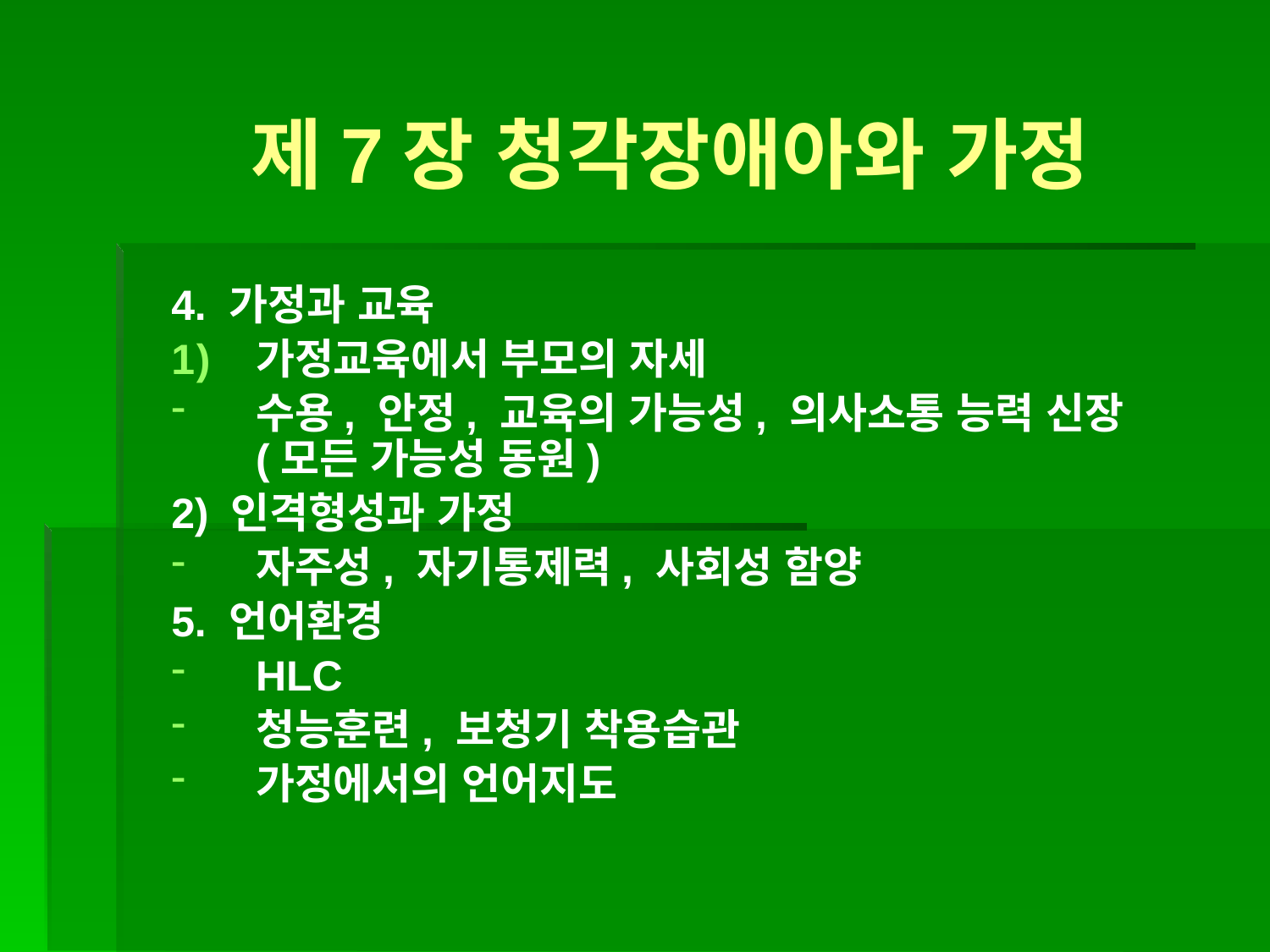

제7장 청각장애아와 가정
4. 가정과 교육
가정교육에서 부모의 자세
수용, 안정, 교육의 가능성, 의사소통 능력 신장(모든 가능성 동원)
2) 인격형성과 가정
자주성, 자기통제력, 사회성 함양
5. 언어환경
HLC
청능훈련, 보청기 착용습관
가정에서의 언어지도